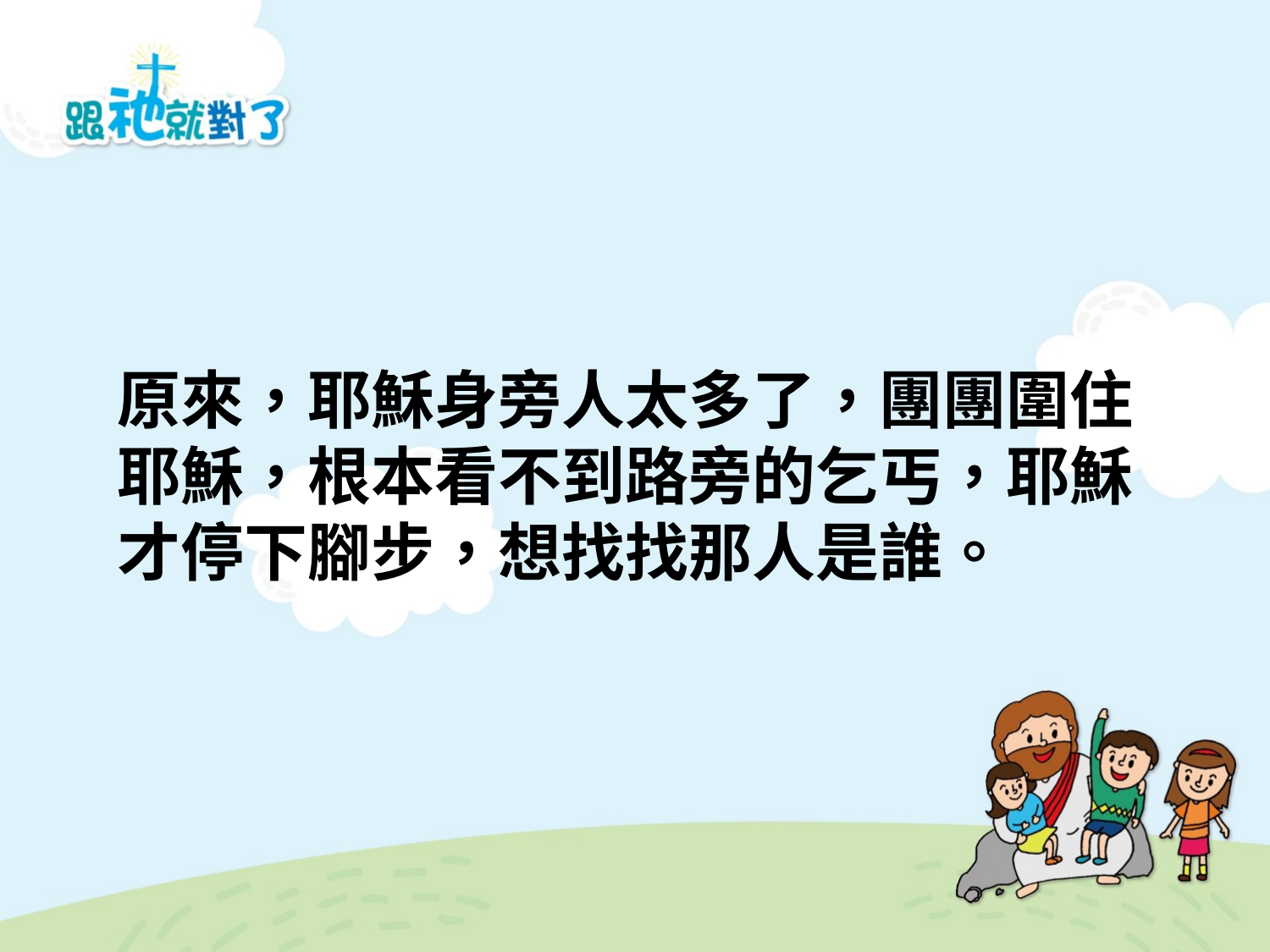

原來，耶穌身旁人太多了，團團圍住耶穌，根本看不到路旁的乞丐，耶穌才停下腳步，想找找那人是誰。